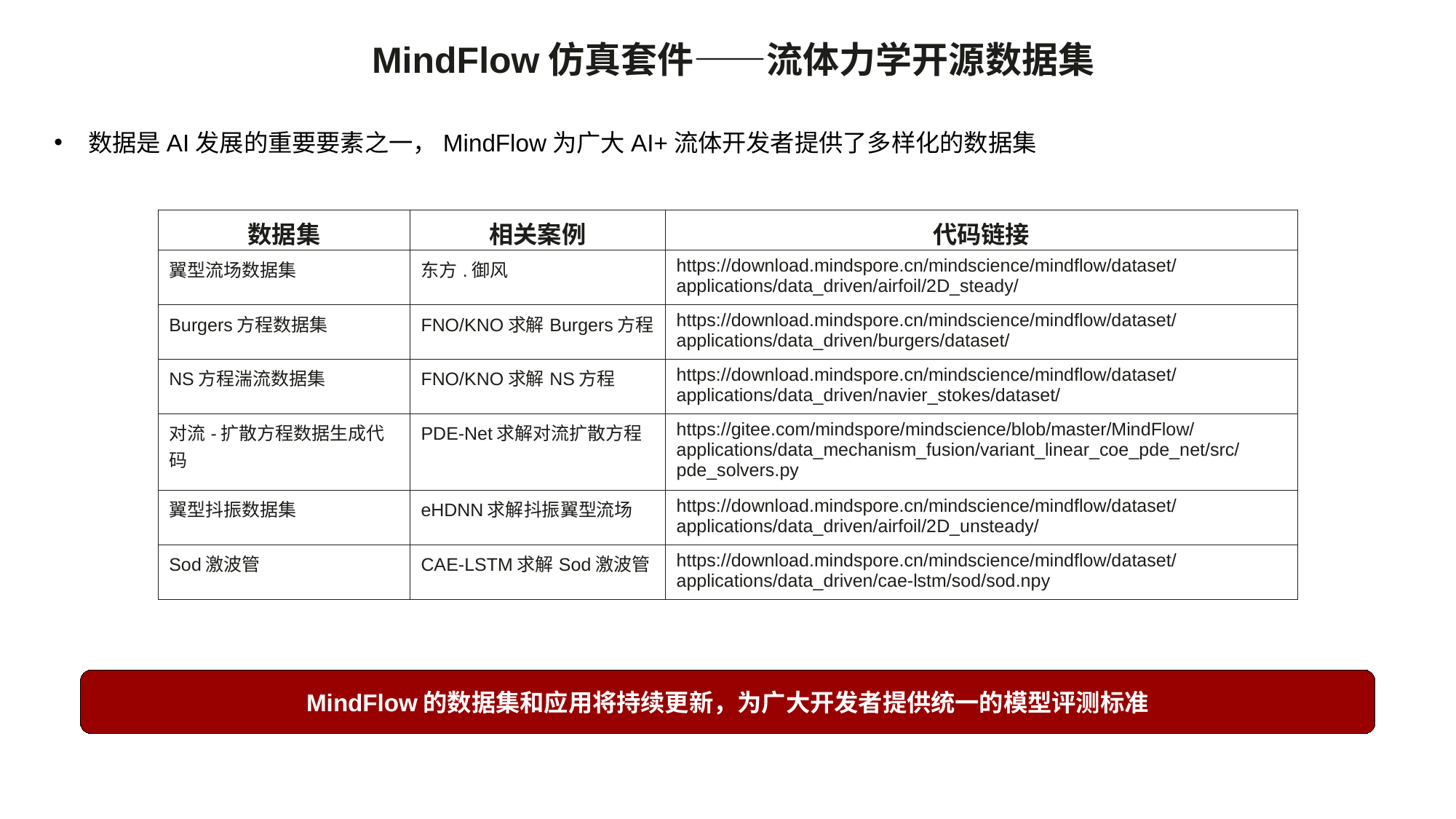

MindFlow仿真套件——流体力学开源数据集
数据是AI发展的重要要素之一，MindFlow为广大AI+流体开发者提供了多样化的数据集
| 数据集 | 相关案例 | 代码链接 |
| --- | --- | --- |
| 翼型流场数据集 | 东方.御风 | https://download.mindspore.cn/mindscience/mindflow/dataset/applications/data\_driven/airfoil/2D\_steady/ |
| Burgers方程数据集 | FNO/KNO求解Burgers方程 | https://download.mindspore.cn/mindscience/mindflow/dataset/applications/data\_driven/burgers/dataset/ |
| NS方程湍流数据集 | FNO/KNO求解NS方程 | https://download.mindspore.cn/mindscience/mindflow/dataset/applications/data\_driven/navier\_stokes/dataset/ |
| 对流-扩散方程数据生成代码 | PDE-Net求解对流扩散方程 | https://gitee.com/mindspore/mindscience/blob/master/MindFlow/applications/data\_mechanism\_fusion/variant\_linear\_coe\_pde\_net/src/pde\_solvers.py |
| 翼型抖振数据集 | eHDNN求解抖振翼型流场 | https://download.mindspore.cn/mindscience/mindflow/dataset/applications/data\_driven/airfoil/2D\_unsteady/ |
| Sod激波管 | CAE-LSTM求解Sod激波管 | https://download.mindspore.cn/mindscience/mindflow/dataset/applications/data\_driven/cae-lstm/sod/sod.npy |
MindFlow的数据集和应用将持续更新，为广大开发者提供统一的模型评测标准